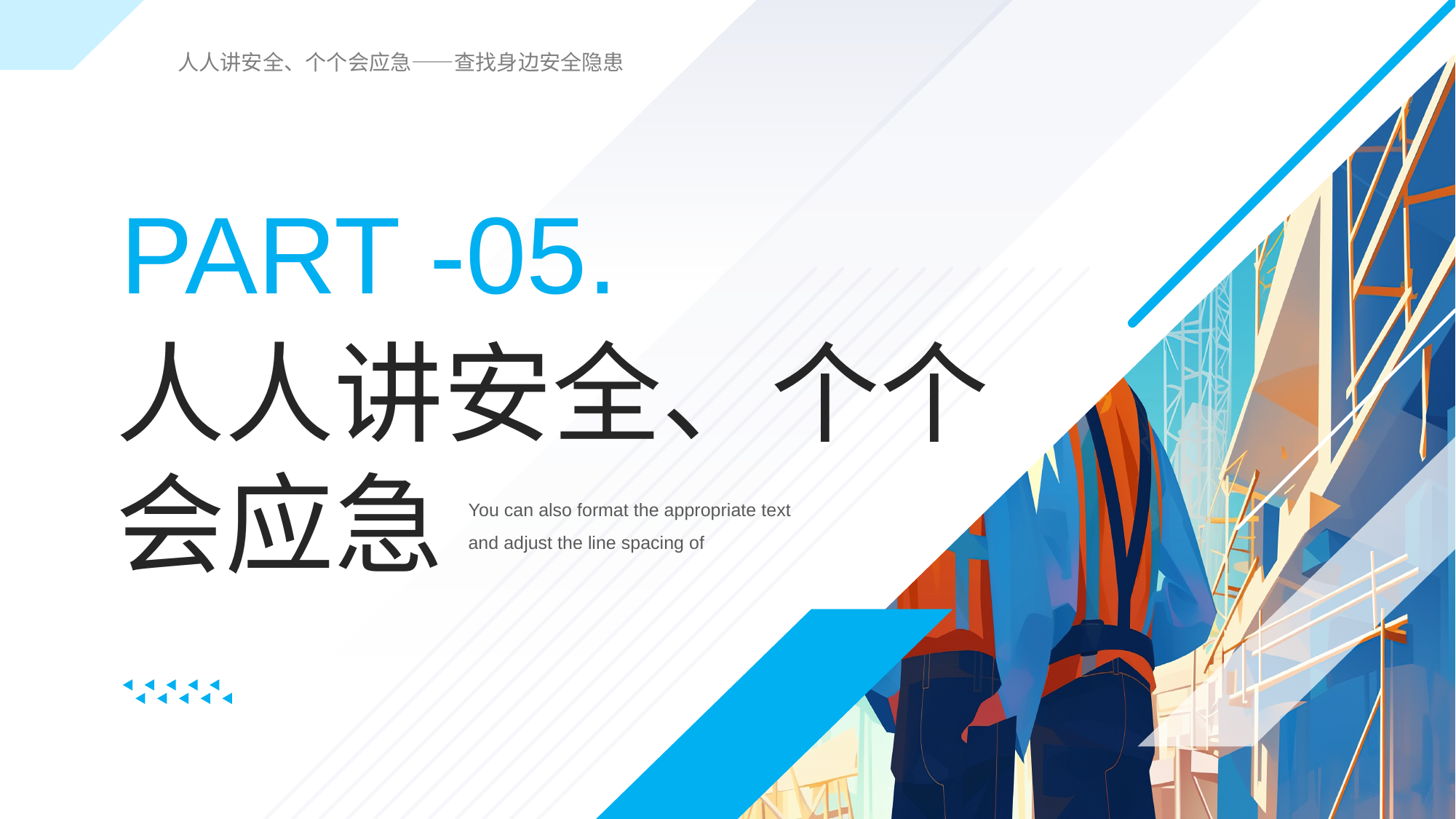

人人讲安全、个个会应急——查找身边安全隐患

PART -05.
人人讲安全、个个会应急

You can also format the appropriate text and adjust the line spacing of